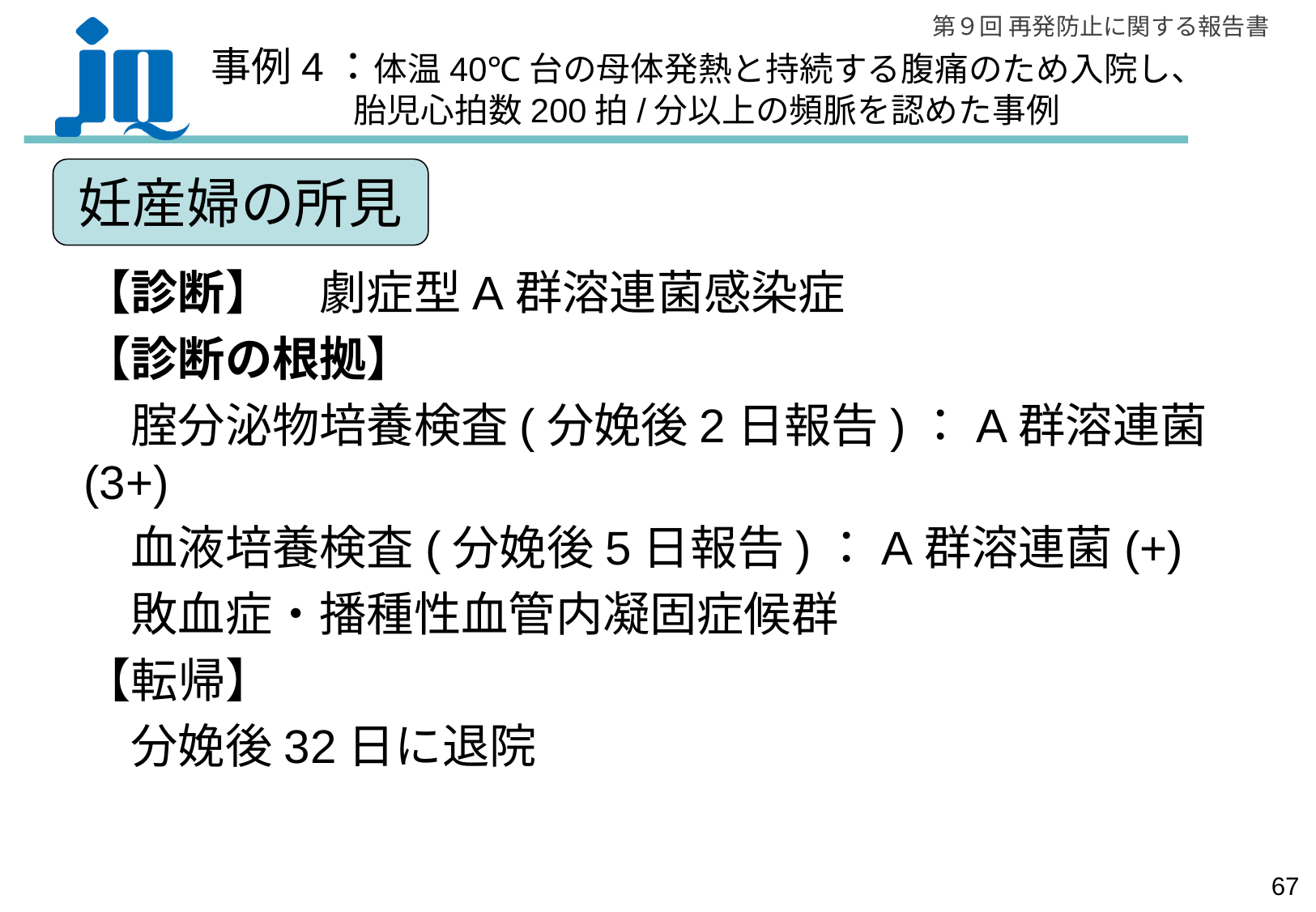

事例4：体温40℃台の母体発熱と持続する腹痛のため入院し、
　　　　 胎児心拍数200拍/分以上の頻脈を認めた事例
妊産婦の所見
【診断】　劇症型A群溶連菌感染症
【診断の根拠】
　腟分泌物培養検査(分娩後2日報告)：A群溶連菌(3+)
　血液培養検査(分娩後5日報告)：A群溶連菌(+)
　敗血症・播種性血管内凝固症候群
【転帰】
　分娩後32日に退院
67